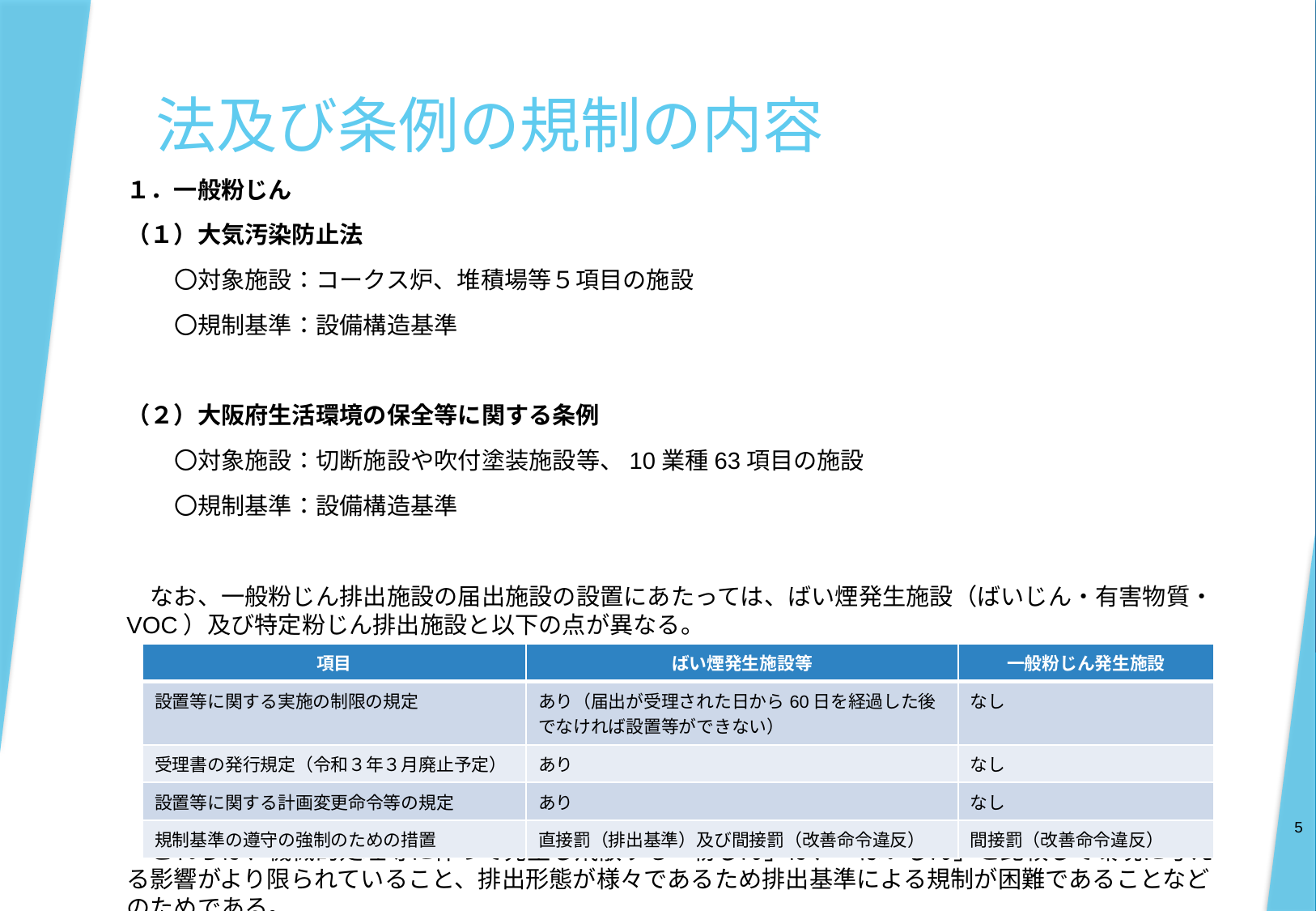

# 法及び条例の規制の内容
１．一般粉じん
（１）大気汚染防止法
　　〇対象施設：コークス炉、堆積場等５項目の施設
　　〇規制基準：設備構造基準

（２）大阪府生活環境の保全等に関する条例
　　〇対象施設：切断施設や吹付塗装施設等、10業種63項目の施設
　　〇規制基準：設備構造基準

　なお、一般粉じん排出施設の届出施設の設置にあたっては、ばい煙発生施設（ばいじん・有害物質・VOC）及び特定粉じん排出施設と以下の点が異なる。

　これらは、機械的処理等に伴って発生し飛散する「粉じん」は、「ばいじん」と比較して環境に与える影響がより限られていること、排出形態が様々であるため排出基準による規制が困難であることなどのためである。

| 項目 | ばい煙発生施設等 | 一般粉じん発生施設 |
| --- | --- | --- |
| 設置等に関する実施の制限の規定 | あり（届出が受理された日から60日を経過した後でなければ設置等ができない） | なし |
| 受理書の発行規定（令和３年３月廃止予定） | あり | なし |
| 設置等に関する計画変更命令等の規定 | あり | なし |
| 規制基準の遵守の強制のための措置 | 直接罰（排出基準）及び間接罰（改善命令違反） | 間接罰（改善命令違反） |
5